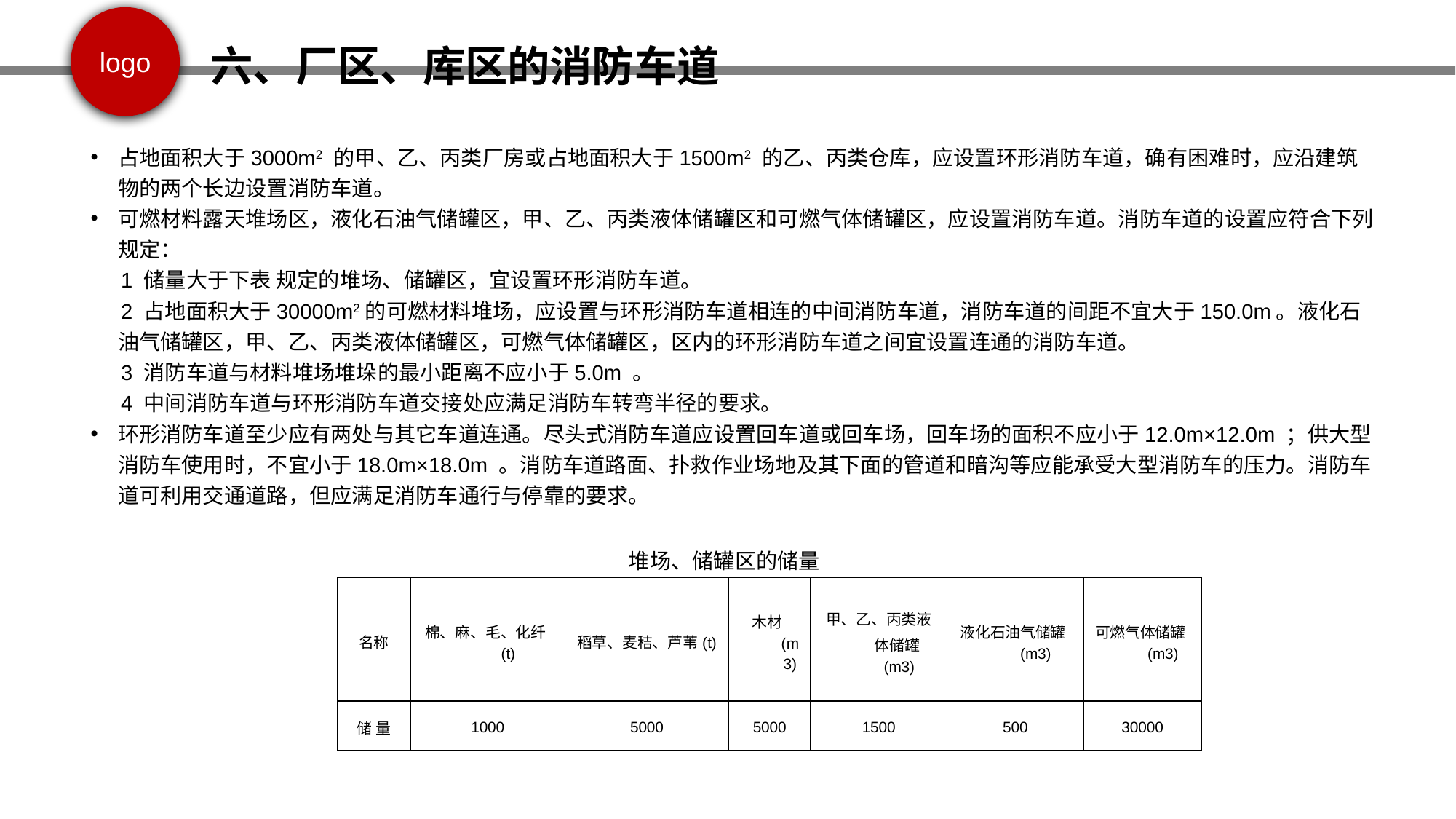

六、厂区、库区的消防车道

占地面积大于3000m2 的甲、乙、丙类厂房或占地面积大于1500m2 的乙、丙类仓库，应设置环形消防车道，确有困难时，应沿建筑物的两个长边设置消防车道。
可燃材料露天堆场区，液化石油气储罐区，甲、乙、丙类液体储罐区和可燃气体储罐区，应设置消防车道。消防车道的设置应符合下列规定：
     1 储量大于下表 规定的堆场、储罐区，宜设置环形消防车道。
     2 占地面积大于30000m2的可燃材料堆场，应设置与环形消防车道相连的中间消防车道，消防车道的间距不宜大于150.0m。液化石油气储罐区，甲、乙、丙类液体储罐区，可燃气体储罐区，区内的环形消防车道之间宜设置连通的消防车道。
     3 消防车道与材料堆场堆垛的最小距离不应小于5.0m 。
     4 中间消防车道与环形消防车道交接处应满足消防车转弯半径的要求。
环形消防车道至少应有两处与其它车道连通。尽头式消防车道应设置回车道或回车场，回车场的面积不应小于12.0m×12.0m ；供大型消防车使用时，不宜小于18.0m×18.0m 。消防车道路面、扑救作业场地及其下面的管道和暗沟等应能承受大型消防车的压力。消防车道可利用交通道路，但应满足消防车通行与停靠的要求。
堆场、储罐区的储量
| 名称 | 棉、麻、毛、化纤(t) | 稻草、麦秸、芦苇(t) | 木材(m3) | 甲、乙、丙类液体储罐(m3) | 液化石油气储罐(m3) | 可燃气体储罐(m3) |
| --- | --- | --- | --- | --- | --- | --- |
| 储 量 | 1000 | 5000 | 5000 | 1500 | 500 | 30000 |